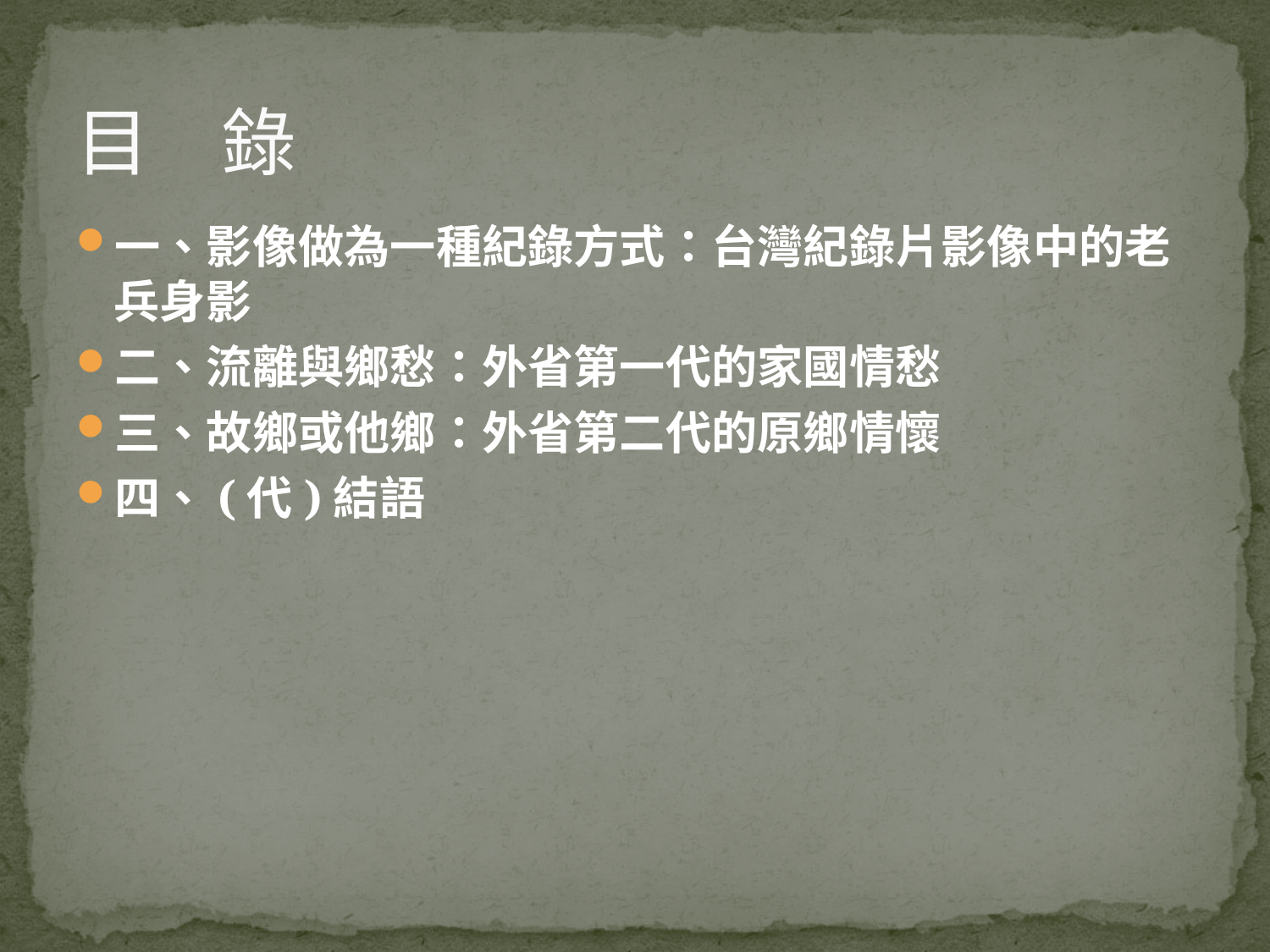

# 目     錄
一、影像做為一種紀錄方式：台灣紀錄片影像中的老兵身影
二、流離與鄉愁：外省第一代的家國情愁
三、故鄉或他鄉：外省第二代的原鄉情懷
四、(代)結語